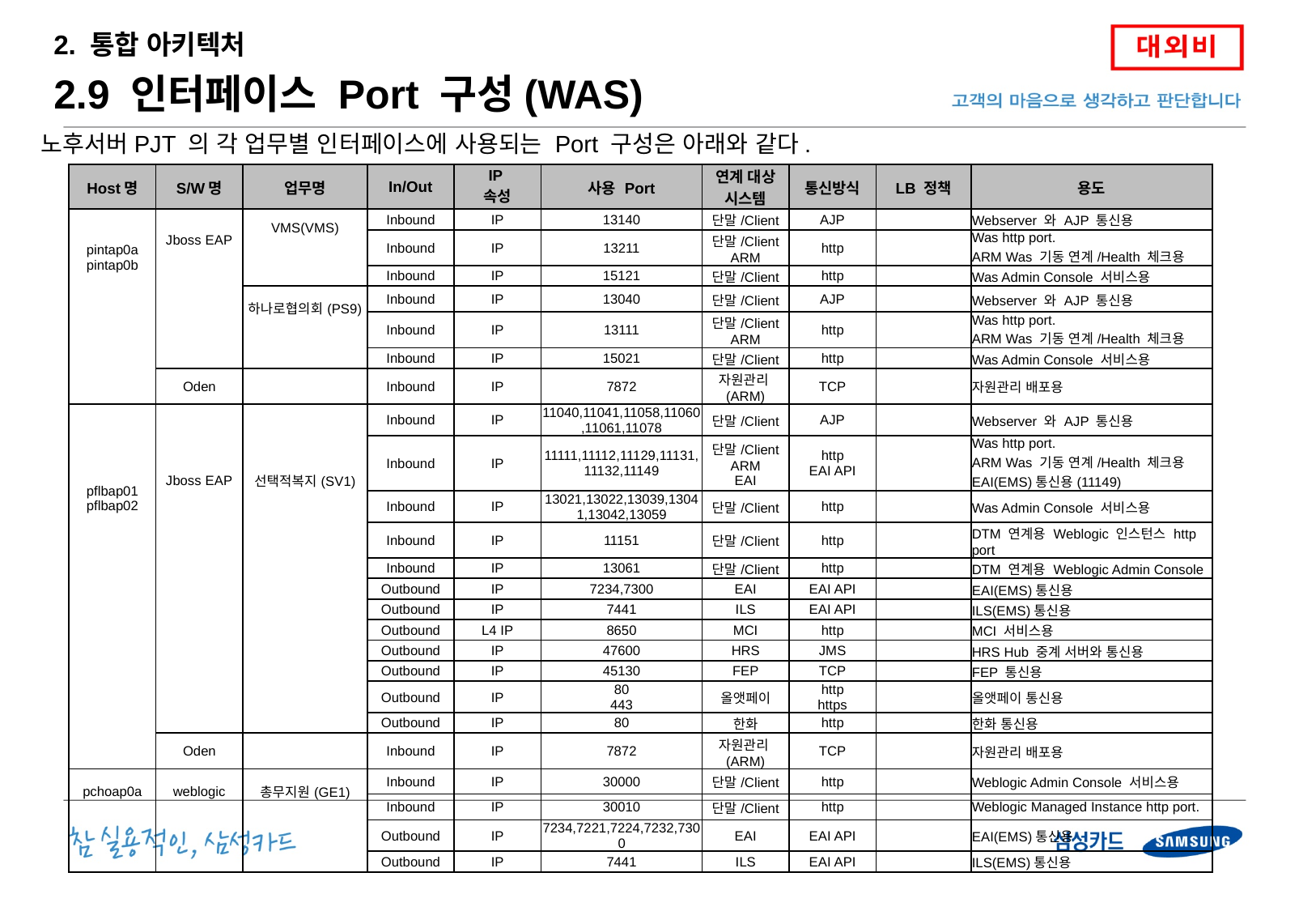

2. 통합 아키텍처
2.9 인터페이스 Port 구성(WAS)
노후서버PJT 의 각 업무별 인터페이스에 사용되는 Port 구성은 아래와 같다.
| Host명 | S/W명 | 업무명 | In/Out | IP 속성 | 사용 Port | 연계 대상 시스템 | 통신방식 | LB 정책 | 용도 |
| --- | --- | --- | --- | --- | --- | --- | --- | --- | --- |
| pintap0a pintap0b | Jboss EAP | VMS(VMS) | Inbound | IP | 13140 | 단말/Client | AJP |  | Webserver 와 AJP 통신용 |
|  |  |  | Inbound | IP | 13211 | 단말/Client ARM | http |  | Was http port. ARM Was 기동 연계/Health 체크용 |
|  |  |  | Inbound | IP | 15121 | 단말/Client | http |  | Was Admin Console 서비스용 |
|  |  | 하나로협의회(PS9) | Inbound | IP | 13040 | 단말/Client | AJP |  | Webserver 와 AJP 통신용 |
|  |  |  | Inbound | IP | 13111 | 단말/Client ARM | http |  | Was http port. ARM Was 기동 연계/Health 체크용 |
|  |  |  | Inbound | IP | 15021 | 단말/Client | http |  | Was Admin Console 서비스용 |
|  | Oden |  | Inbound | IP | 7872 | 자원관리(ARM) | TCP |  | 자원관리 배포용 |
| pflbap01 pflbap02 | Jboss EAP | 선택적복지(SV1) | Inbound | IP | 11040,11041,11058,11060,11061,11078 | 단말/Client | AJP |  | Webserver 와 AJP 통신용 |
|  |  |  | Inbound | IP | 11111,11112,11129,11131,11132,11149 | 단말/Client ARM EAI | http EAI API |  | Was http port. ARM Was 기동 연계/Health 체크용 EAI(EMS)통신용(11149) |
|  |  |  | Inbound | IP | 13021,13022,13039,13041,13042,13059 | 단말/Client | http |  | Was Admin Console 서비스용 |
|  |  |  | Inbound | IP | 11151 | 단말/Client | http |  | DTM 연계용 Weblogic 인스턴스 http port |
|  |  |  | Inbound | IP | 13061 | 단말/Client | http |  | DTM 연계용 Weblogic Admin Console |
|  |  |  | Outbound | IP | 7234,7300 | EAI | EAI API |  | EAI(EMS)통신용 |
|  |  |  | Outbound | IP | 7441 | ILS | EAI API |  | ILS(EMS)통신용 |
|  |  |  | Outbound | L4 IP | 8650 | MCI | http |  | MCI 서비스용 |
|  |  |  | Outbound | IP | 47600 | HRS | JMS |  | HRS Hub 중계 서버와 통신용 |
|  |  |  | Outbound | IP | 45130 | FEP | TCP |  | FEP 통신용 |
|  |  |  | Outbound | IP | 80 443 | 올앳페이 | http https |  | 올앳페이 통신용 |
|  |  |  | Outbound | IP | 80 | 한화 | http |  | 한화 통신용 |
|  | Oden |  | Inbound | IP | 7872 | 자원관리(ARM) | TCP |  | 자원관리 배포용 |
| pchoap0a | weblogic | 총무지원(GE1) | Inbound | IP | 30000 | 단말/Client | http |  | Weblogic Admin Console 서비스용 |
|  |  |  | Inbound | IP | 30010 | 단말/Client | http |  | Weblogic Managed Instance http port. |
|  |  |  | Outbound | IP | 7234,7221,7224,7232,7300 | EAI | EAI API |  | EAI(EMS)통신용 |
|  |  |  | Outbound | IP | 7441 | ILS | EAI API |  | ILS(EMS)통신용 |